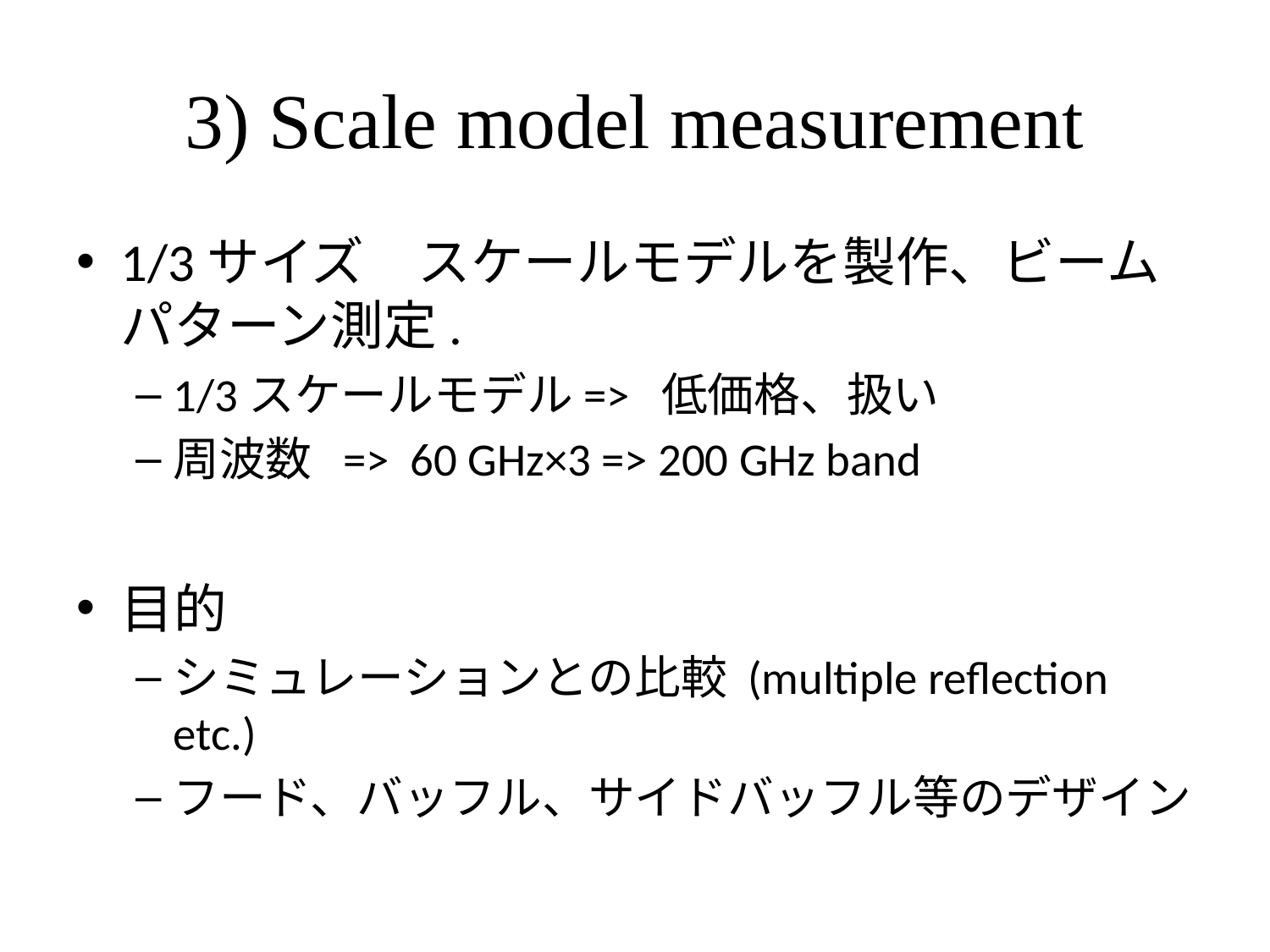

# 3) Scale model measurement
1/3サイズ　スケールモデルを製作、ビームパターン測定.
1/3スケールモデル=>  低価格、扱い
周波数  =>  60 GHz×3 => 200 GHz band

目的
シミュレーションとの比較 (multiple reflection etc.)
フード、バッフル、サイドバッフル等のデザイン